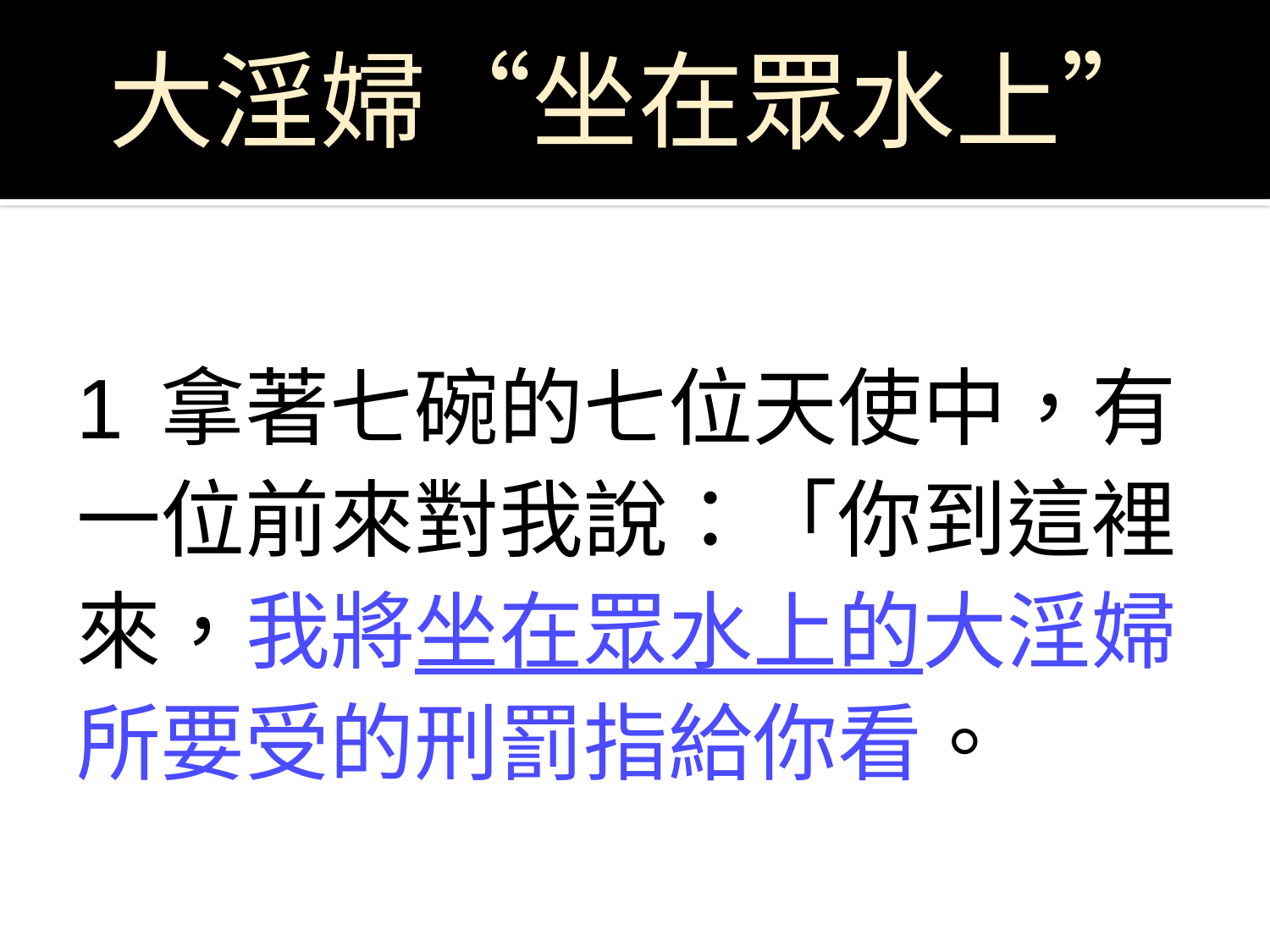

# 大淫婦“坐在眾水上”
1 拿著七碗的七位天使中，有一位前來對我說：「你到這裡來，我將坐在眾水上的大淫婦所要受的刑罰指給你看。